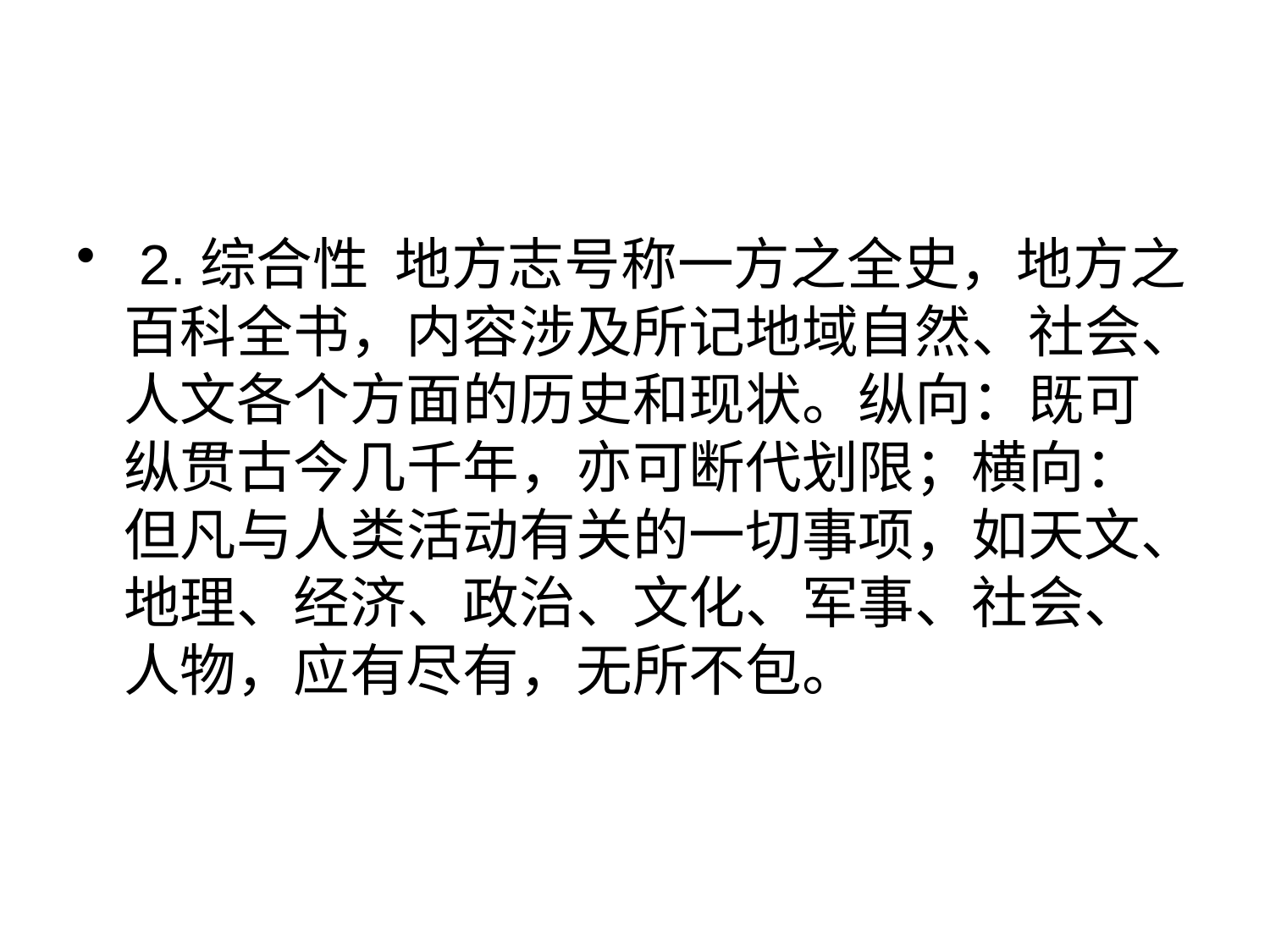

2.综合性  地方志号称一方之全史，地方之百科全书，内容涉及所记地域自然、社会、人文各个方面的历史和现状。纵向：既可纵贯古今几千年，亦可断代划限；横向：但凡与人类活动有关的一切事项，如天文、地理、经济、政治、文化、军事、社会、人物，应有尽有，无所不包。